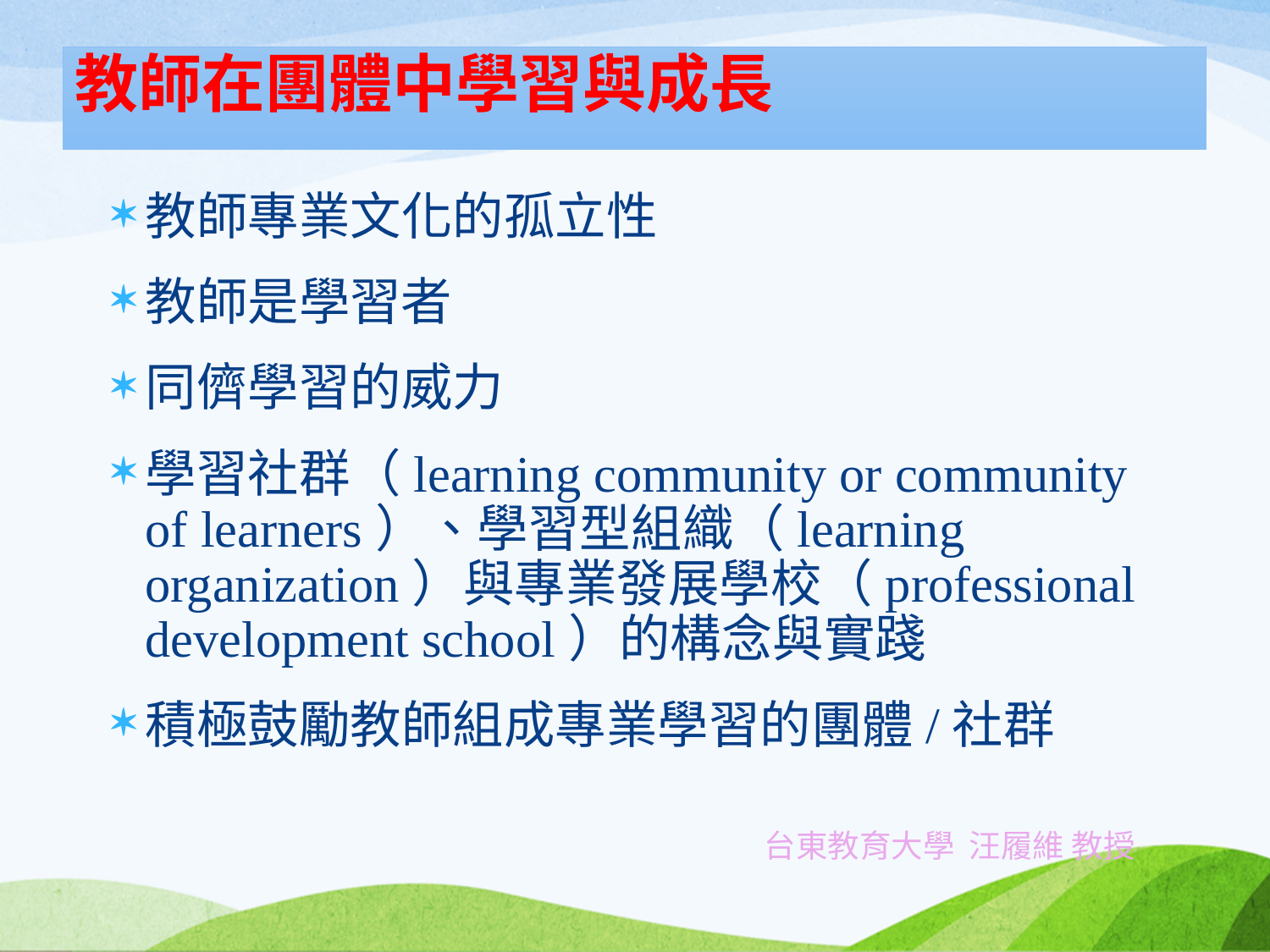

# 教師在團體中學習與成長
教師專業文化的孤立性
教師是學習者
同儕學習的威力
學習社群（learning community or community of learners）、學習型組織（learning organization）與專業發展學校（professional development school）的構念與實踐
積極鼓勵教師組成專業學習的團體/社群
台東教育大學  汪履維 教授